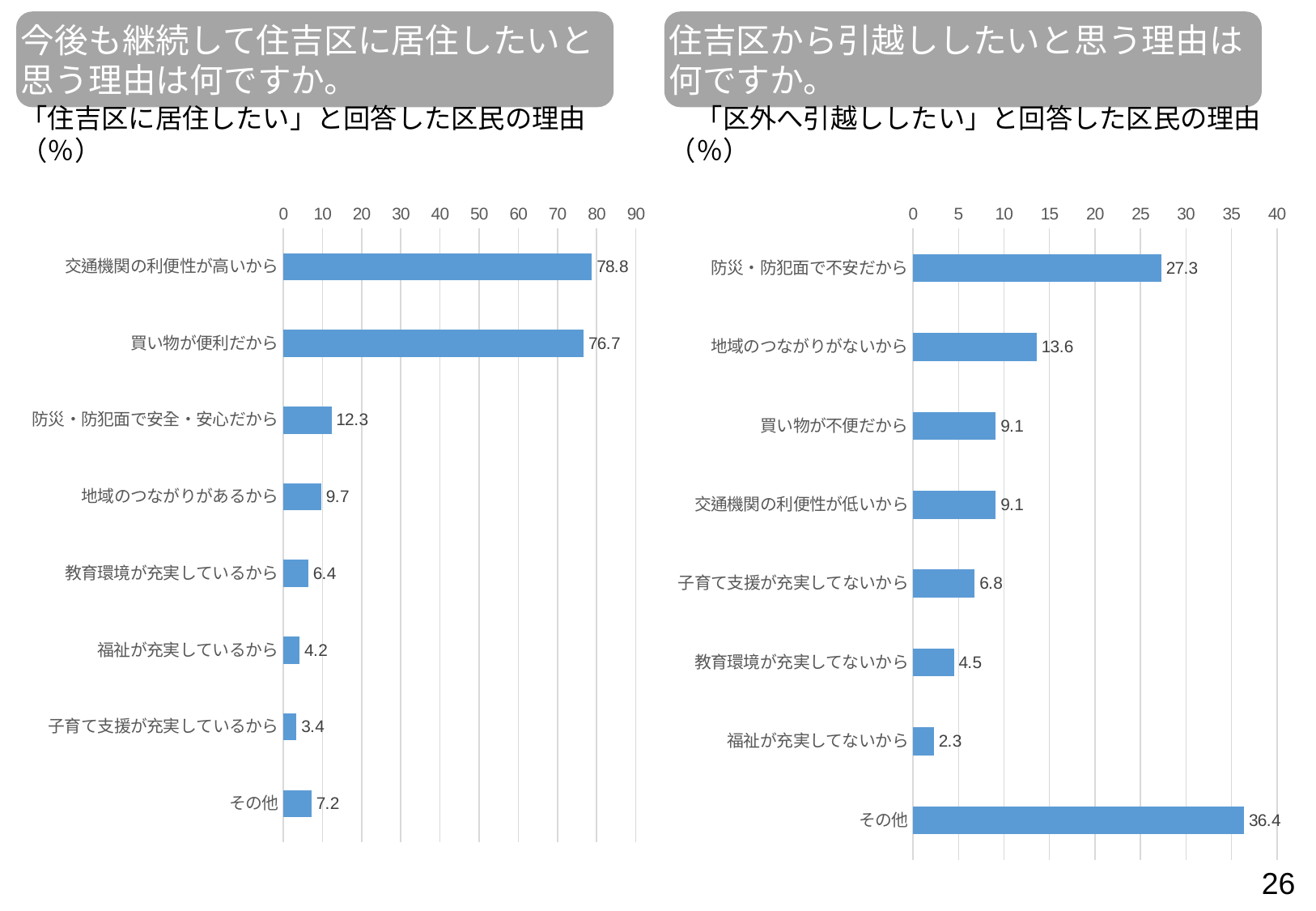

今後も継続して住吉区に居住したいと思う理由は何ですか。
住吉区から引越ししたいと思う理由は何ですか。
　「区外へ引越ししたい」と回答した区民の理由（％）
「住吉区に居住したい」と回答した区民の理由（％）

### Chart

| Category |  |
|---|---|
| 交通機関の利便性が高いから | 78.8 |
| 買い物が便利だから | 76.7 |
| 防災・防犯面で安全・安心だから | 12.3 |
| 地域のつながりがあるから | 9.7 |
| 教育環境が充実しているから | 6.4 |
| 福祉が充実しているから | 4.2 |
| 子育て支援が充実しているから | 3.4 |
| その他 | 7.2 |

### Chart

| Category |  |
|---|---|
| 防災・防犯面で不安だから | 27.3 |
| 地域のつながりがないから | 13.6 |
| 買い物が不便だから | 9.1 |
| 交通機関の利便性が低いから | 9.1 |
| 子育て支援が充実してないから | 6.8 |
| 教育環境が充実してないから | 4.5 |
| 福祉が充実してないから | 2.3 |
| その他 | 36.4 |
26